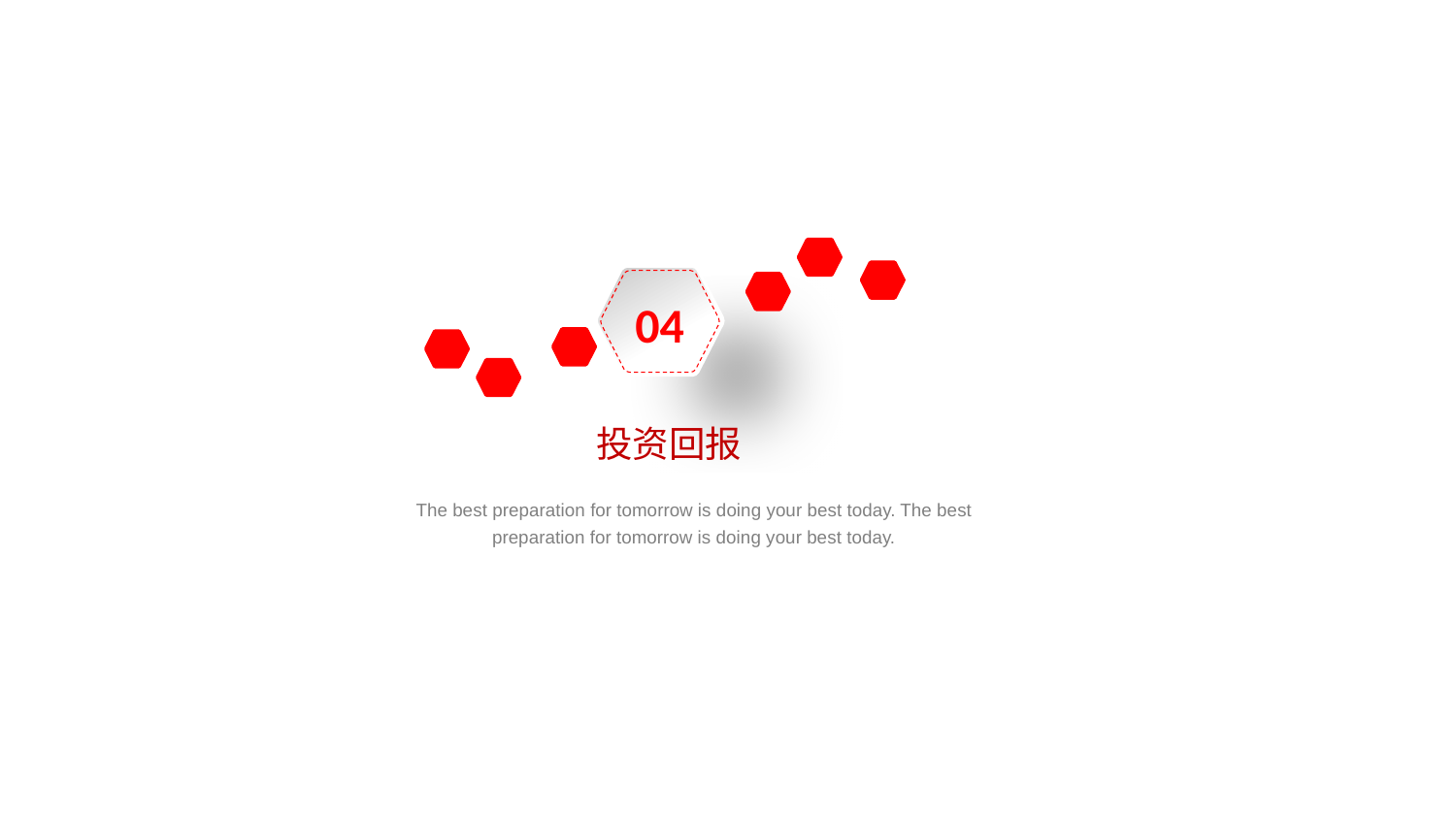

04

投资回报
The best preparation for tomorrow is doing your best today. The best preparation for tomorrow is doing your best today.